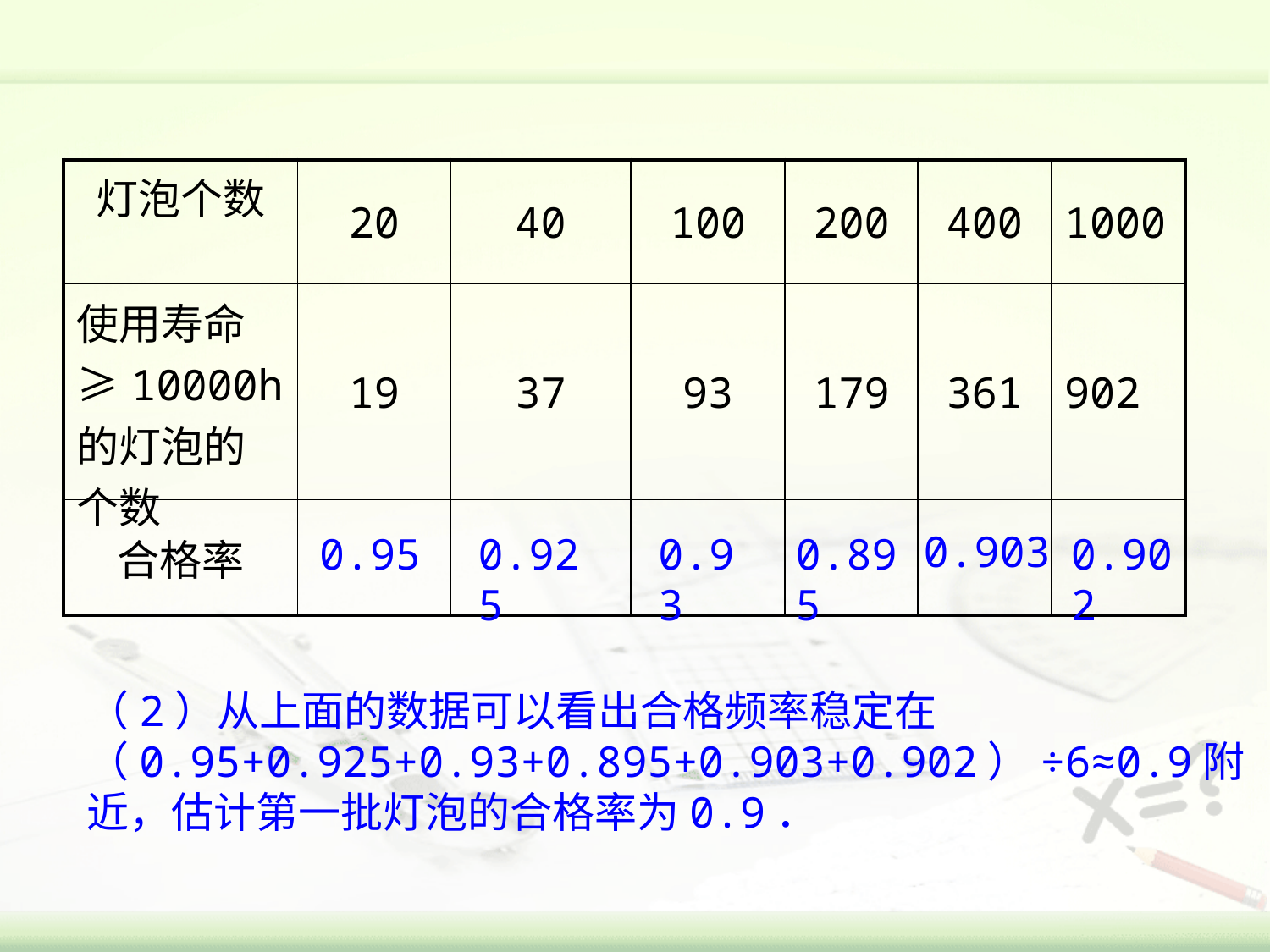

| 灯泡个数 | 20 | 40 | 100 | 200 | 400 | 1000 |
| --- | --- | --- | --- | --- | --- | --- |
| 使用寿命≥10000h的灯泡的个数 | 19 | 37 | 93 | 179 | 361 | 902 |
| 合格率 |  |  |  |  |  |  |
0.903
0.95
0.925
0.93
0.895
0.902
（2）从上面的数据可以看出合格频率稳定在（0.95+0.925+0.93+0.895+0.903+0.902）÷6≈0.9附近，估计第一批灯泡的合格率为0.9．